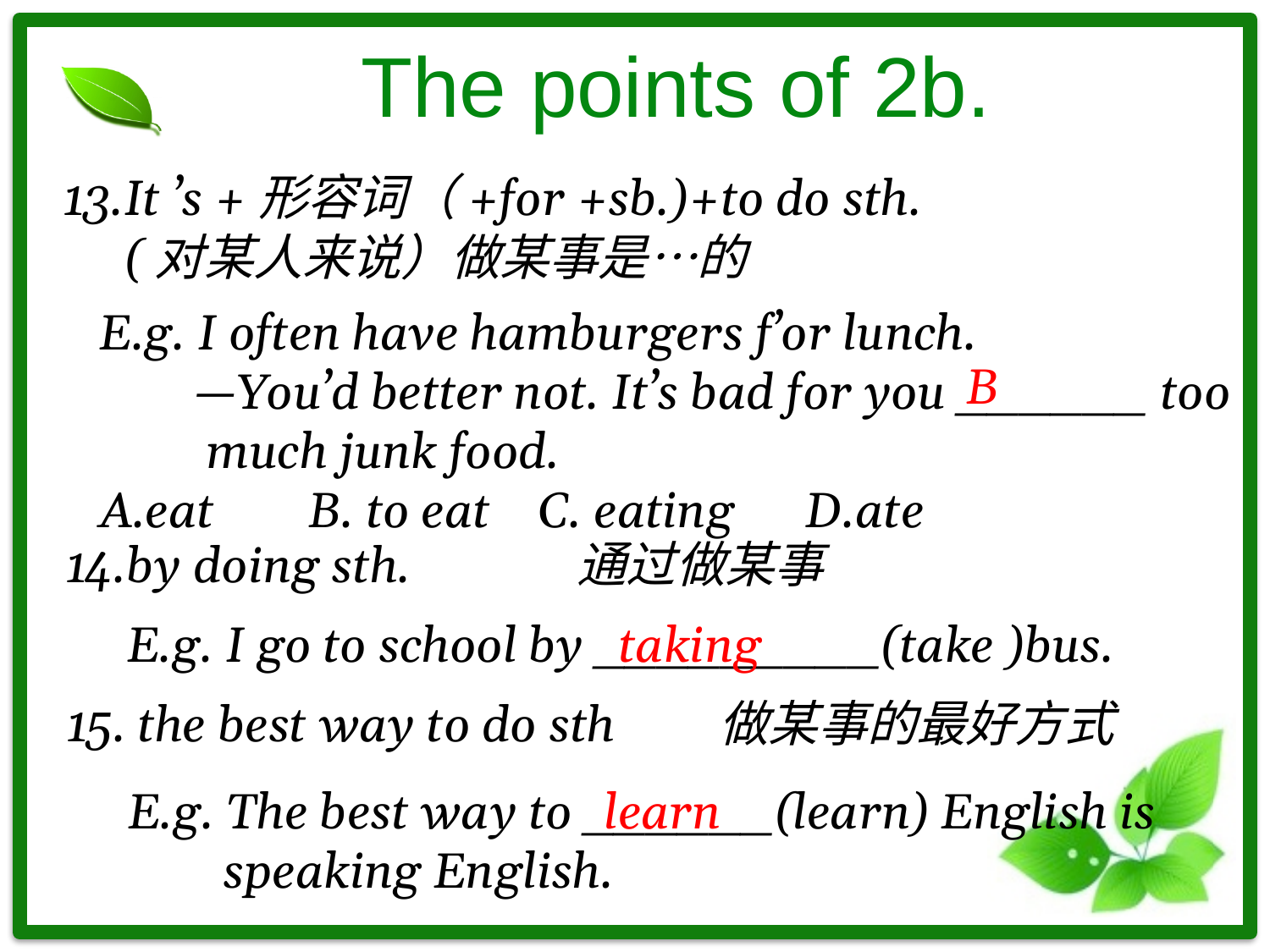

# The points of 2b.
13.It ’s +形容词（+for +sb.)+to do sth.
(对某人来说）做某事是…的
E.g. I often have hamburgers f’or lunch.
        —You’d better not. It’s bad for you ______ too
         much junk food.
A.eat        B. to eat    C. eating      D.ate
B
14.by doing sth.
通过做某事
E.g. I go to school by _________(take )bus.
taking
15. the best way to do sth
做某事的最好方式
learn
E.g. The best way to ______(learn) English is
        speaking English.